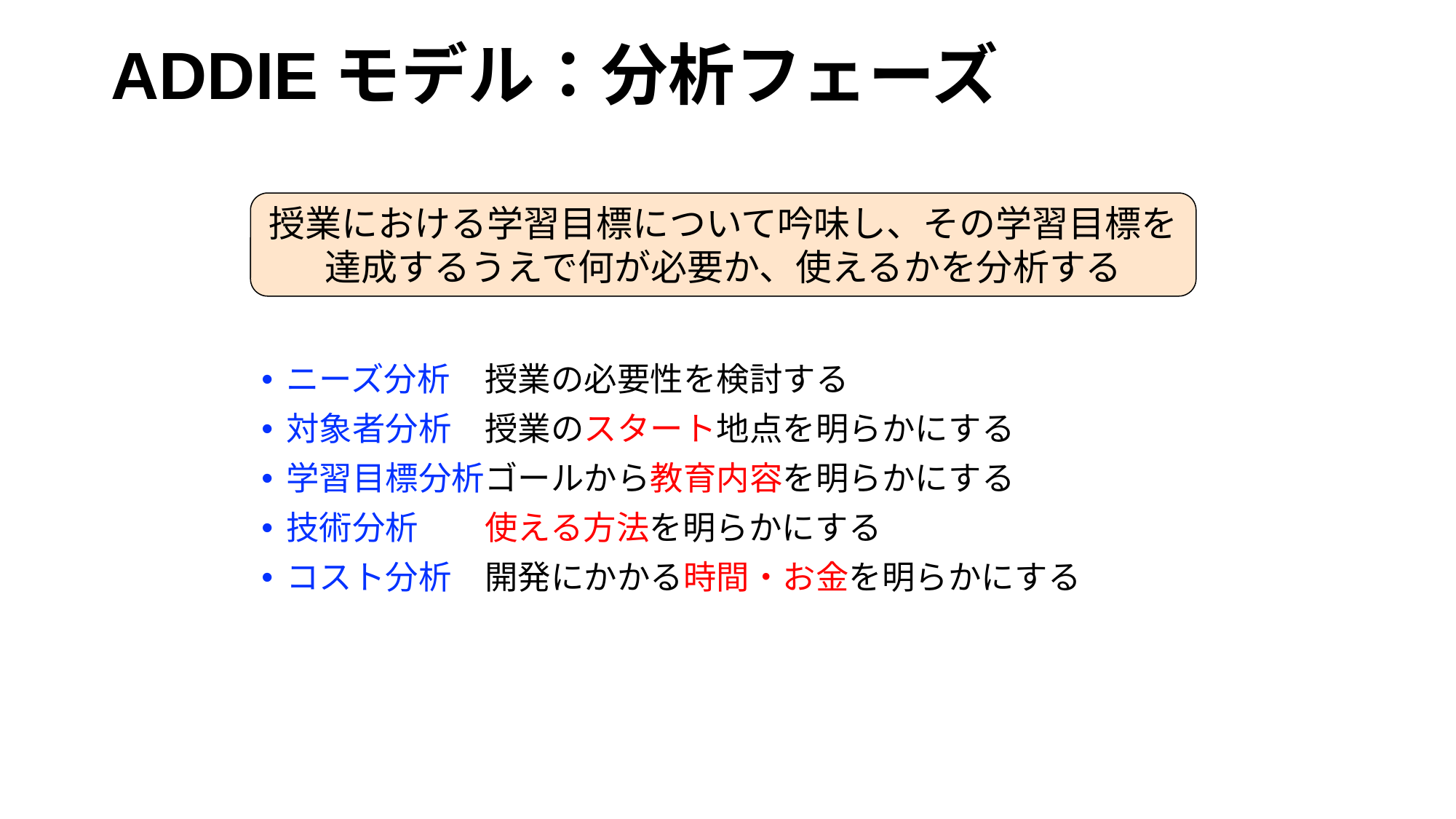

# ADDIEモデル：分析フェーズ
授業における学習目標について吟味し、その学習目標を
達成するうえで何が必要か、使えるかを分析する
ニーズ分析		授業の必要性を検討する
対象者分析		授業のスタート地点を明らかにする
学習目標分析	ゴールから教育内容を明らかにする
技術分析		使える方法を明らかにする
コスト分析		開発にかかる時間・お金を明らかにする